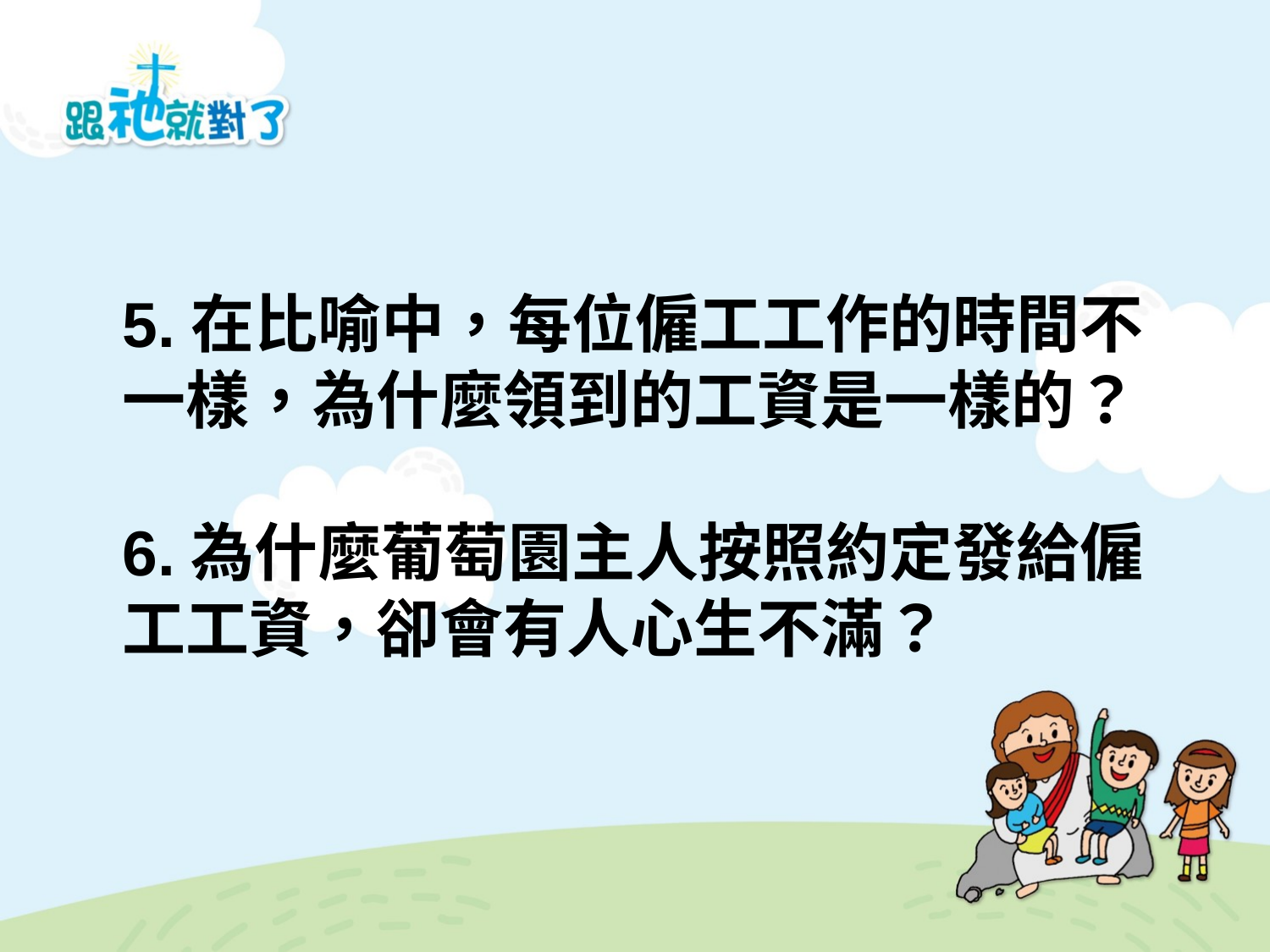

5.在比喻中，每位僱工工作的時間不一樣，為什麼領到的工資是一樣的？

6.為什麼葡萄園主人按照約定發給僱工工資，卻會有人心生不滿？